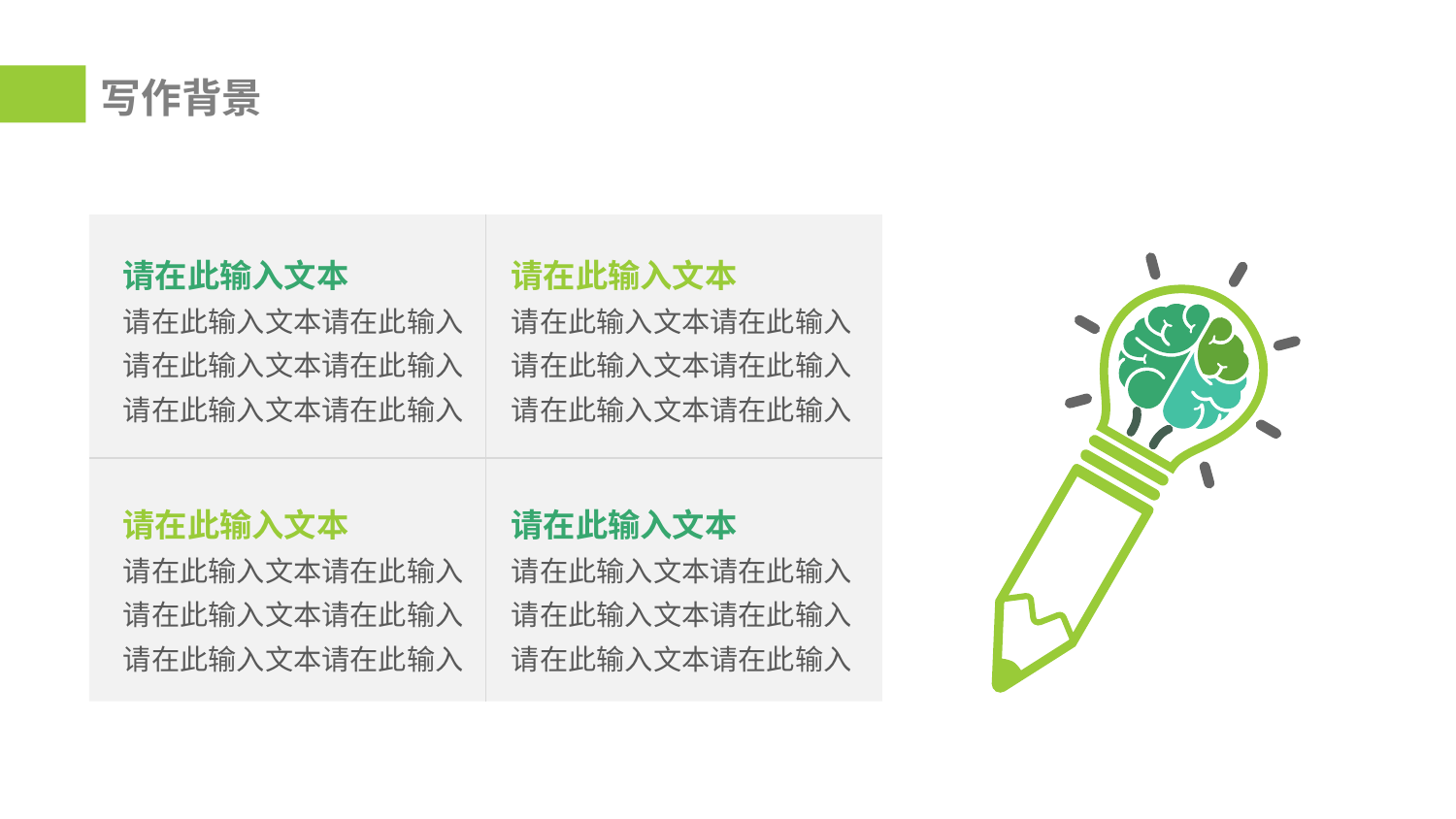

写作背景

请在此输入文本
请在此输入文本请在此输入
请在此输入文本请在此输入
请在此输入文本请在此输入
请在此输入文本
请在此输入文本请在此输入
请在此输入文本请在此输入
请在此输入文本请在此输入

请在此输入文本
请在此输入文本请在此输入
请在此输入文本请在此输入
请在此输入文本请在此输入
请在此输入文本
请在此输入文本请在此输入
请在此输入文本请在此输入
请在此输入文本请在此输入